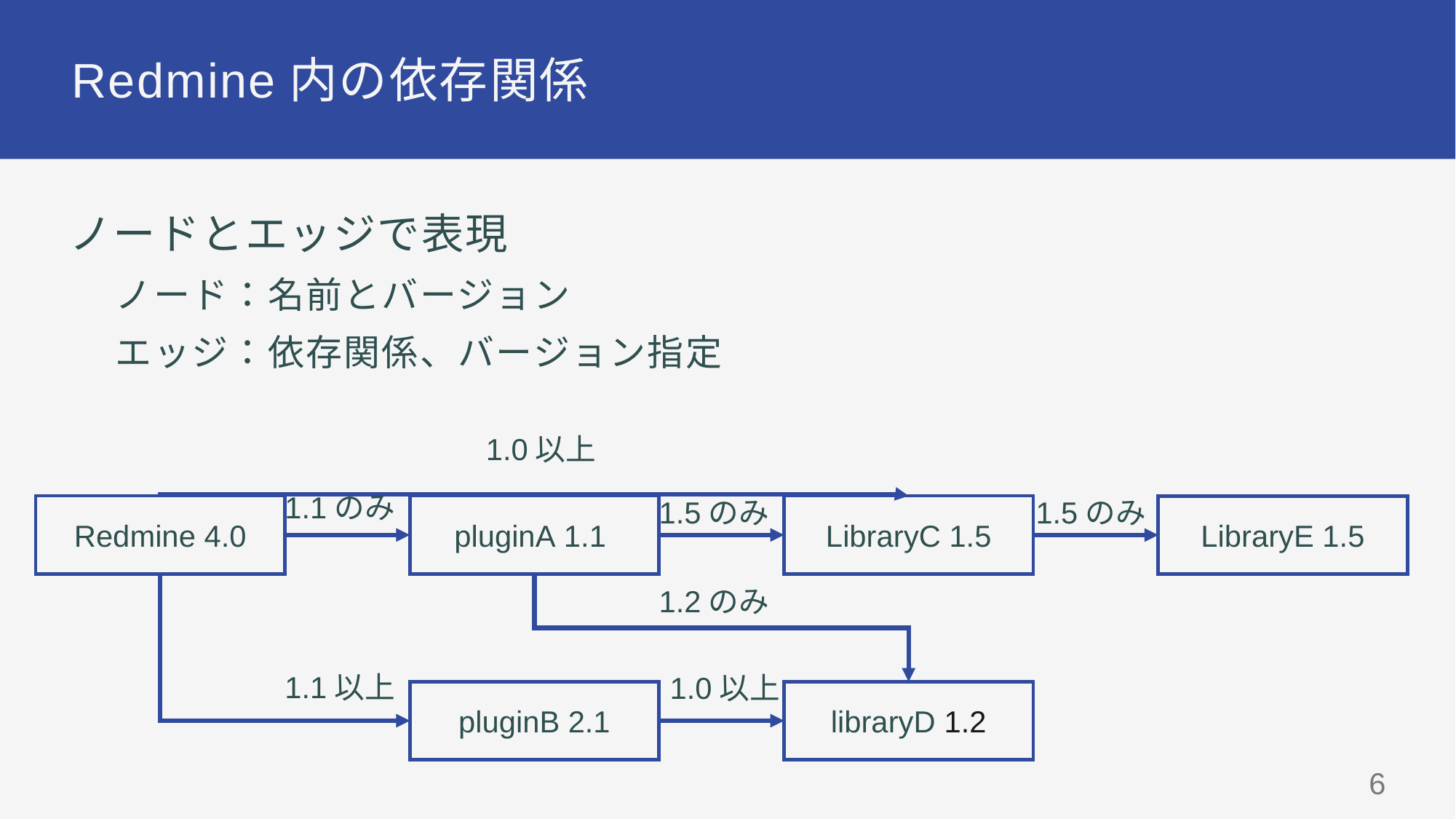

# Redmine内の依存関係
ノードとエッジで表現
ノード：名前とバージョン
エッジ：依存関係、バージョン指定
1.0以上
1.1のみ
1.5のみ
1.5のみ
LibraryC 1.5
pluginA 1.1
Redmine 4.0
LibraryE 1.5
1.2のみ
1.1以上
1.0以上
libraryD 1.2
pluginB 2.1
6